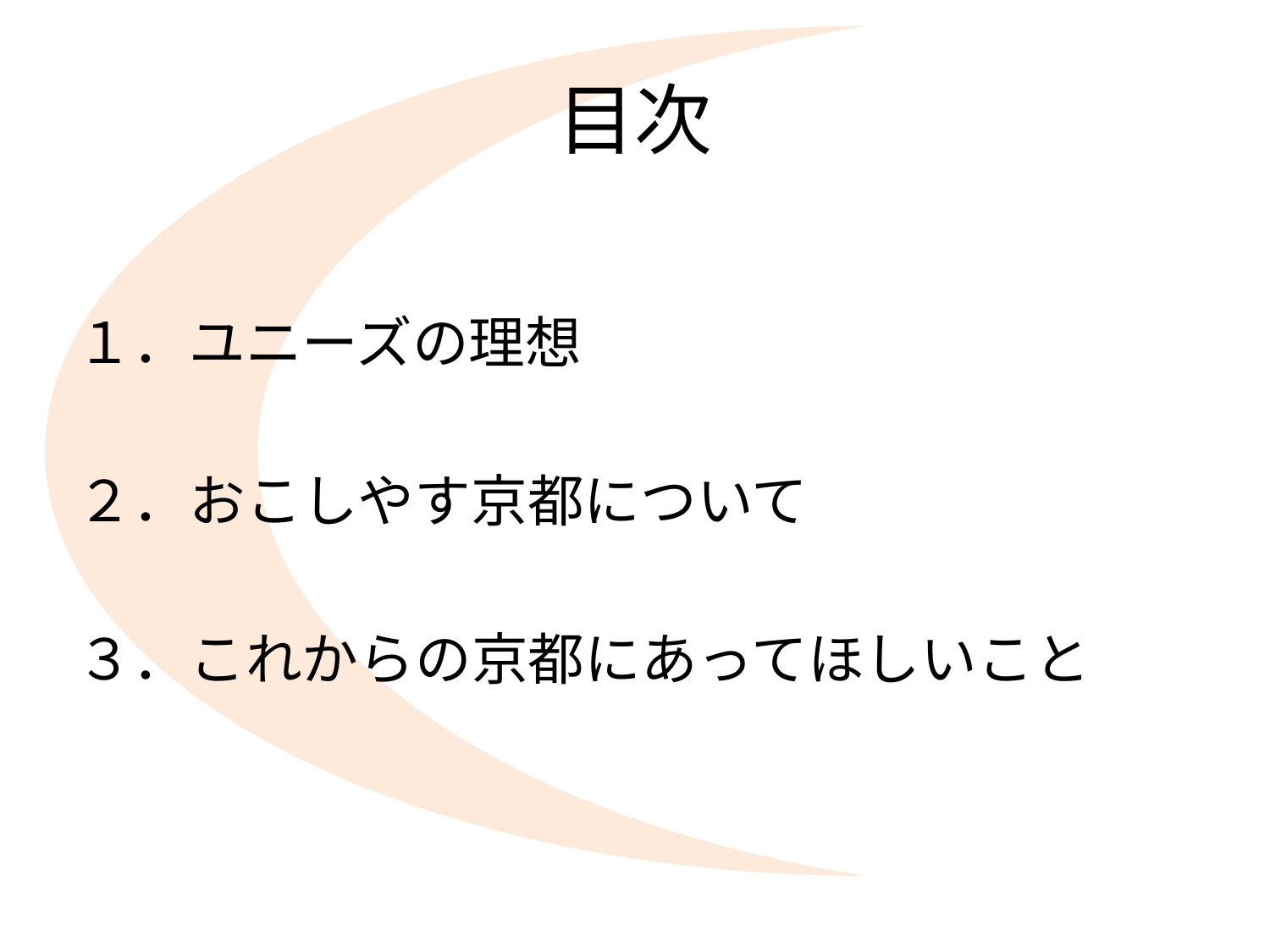

# 目次

１．ユニーズの理想

２．おこしやす京都について

３．これからの京都にあってほしいこと